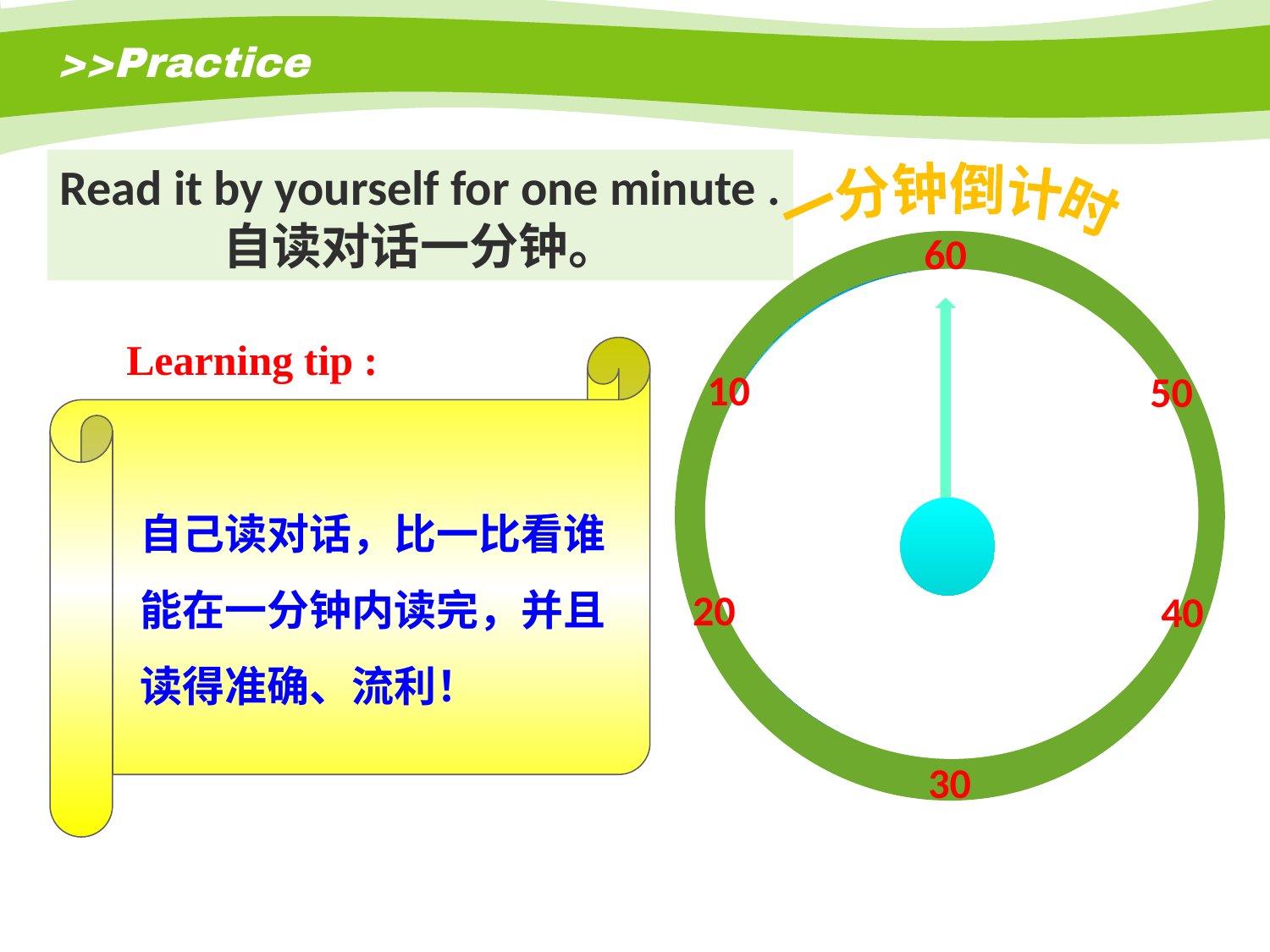

>>Practice
Read it by yourself for one minute .
自读对话一分钟。
一分钟倒计时
60

Learning tip :

10
10
50
自己读对话，比一比看谁能在一分钟内读完，并且读得准确、流利！

20
20
40
30
30